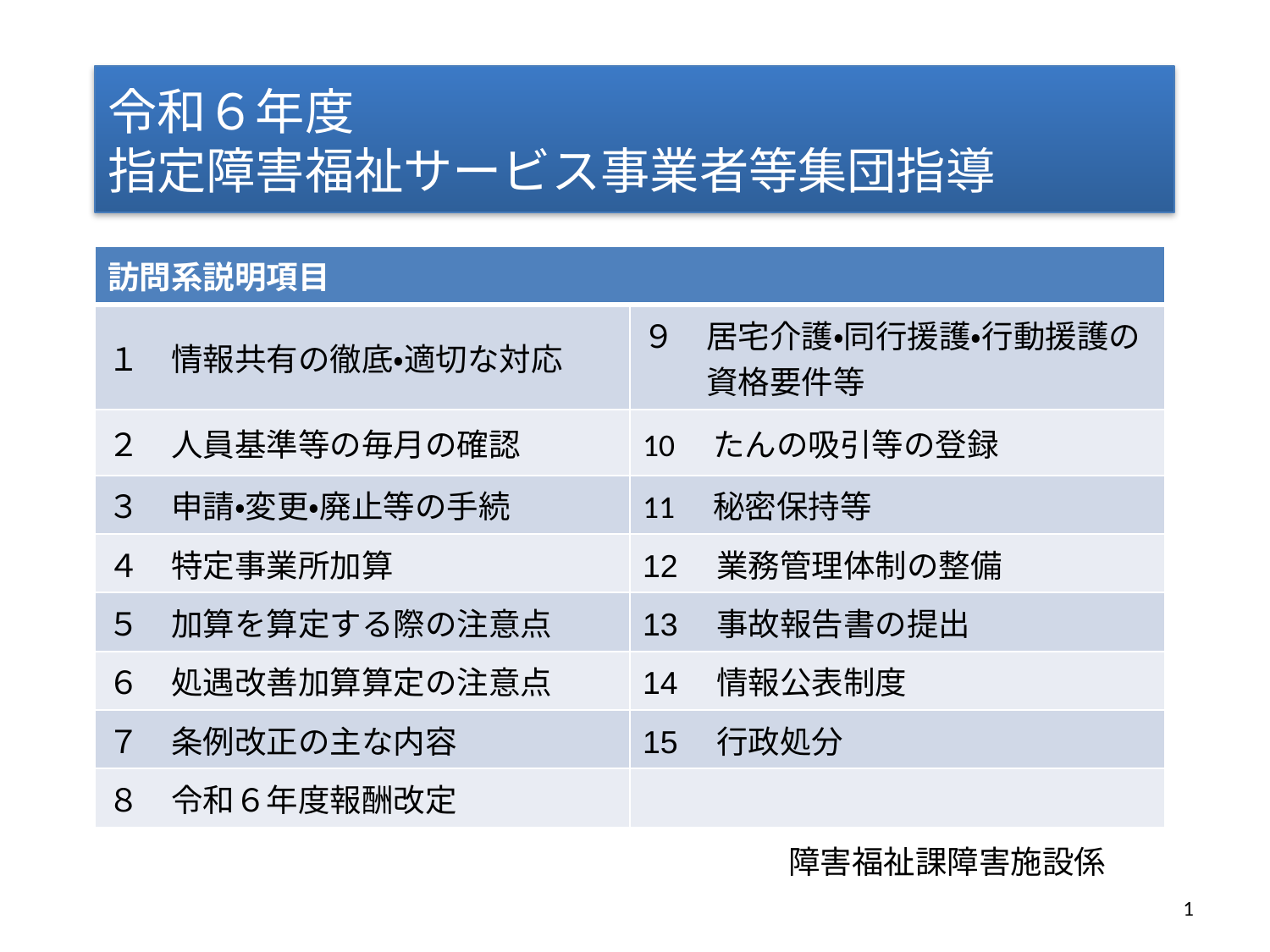

# 令和６年度 指定障害福祉サービス事業者等集団指導
| 訪問系説明項目 |  |
| --- | --- |
| １　情報共有の徹底・適切な対応 | ９　居宅介護・同行援護・行動援護の 　　資格要件等 |
| ２　人員基準等の毎月の確認 | 10　たんの吸引等の登録 |
| ３　申請・変更・廃止等の手続 | 11　秘密保持等 |
| ４　特定事業所加算 | 12　業務管理体制の整備 |
| ５　加算を算定する際の注意点 | 13　事故報告書の提出 |
| ６　処遇改善加算算定の注意点 | 14　情報公表制度 |
| ７　条例改正の主な内容 | 15　行政処分 |
| ８　令和６年度報酬改定 |  |
　　　　　　　　　　　　障害福祉課障害施設係
1